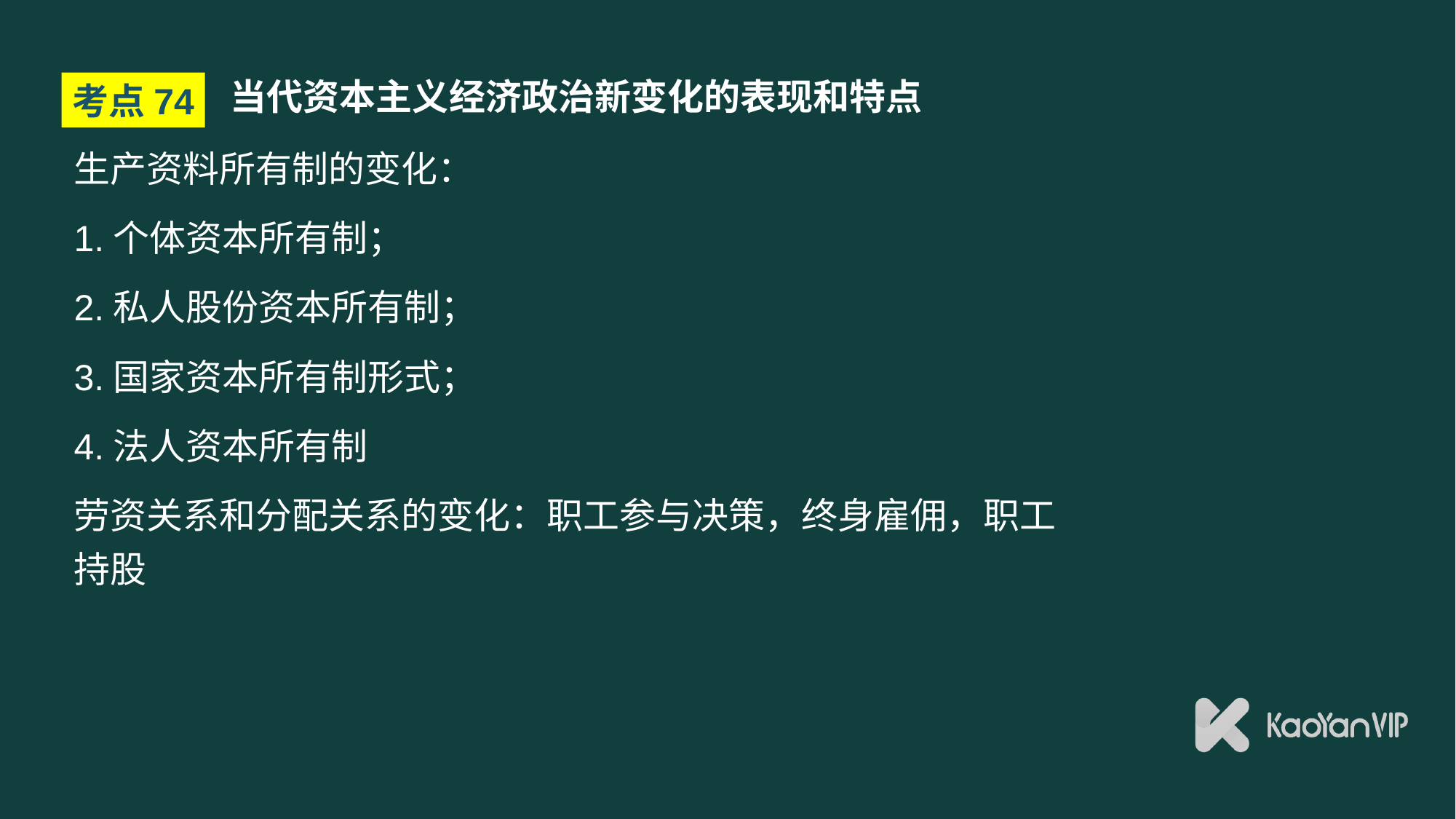

# 当代资本主义经济政治新变化的表现和特点
考点74
生产资料所有制的变化：
1.个体资本所有制；
2.私人股份资本所有制；
3.国家资本所有制形式；
4.法人资本所有制
劳资关系和分配关系的变化：职工参与决策，终身雇佣，职工持股